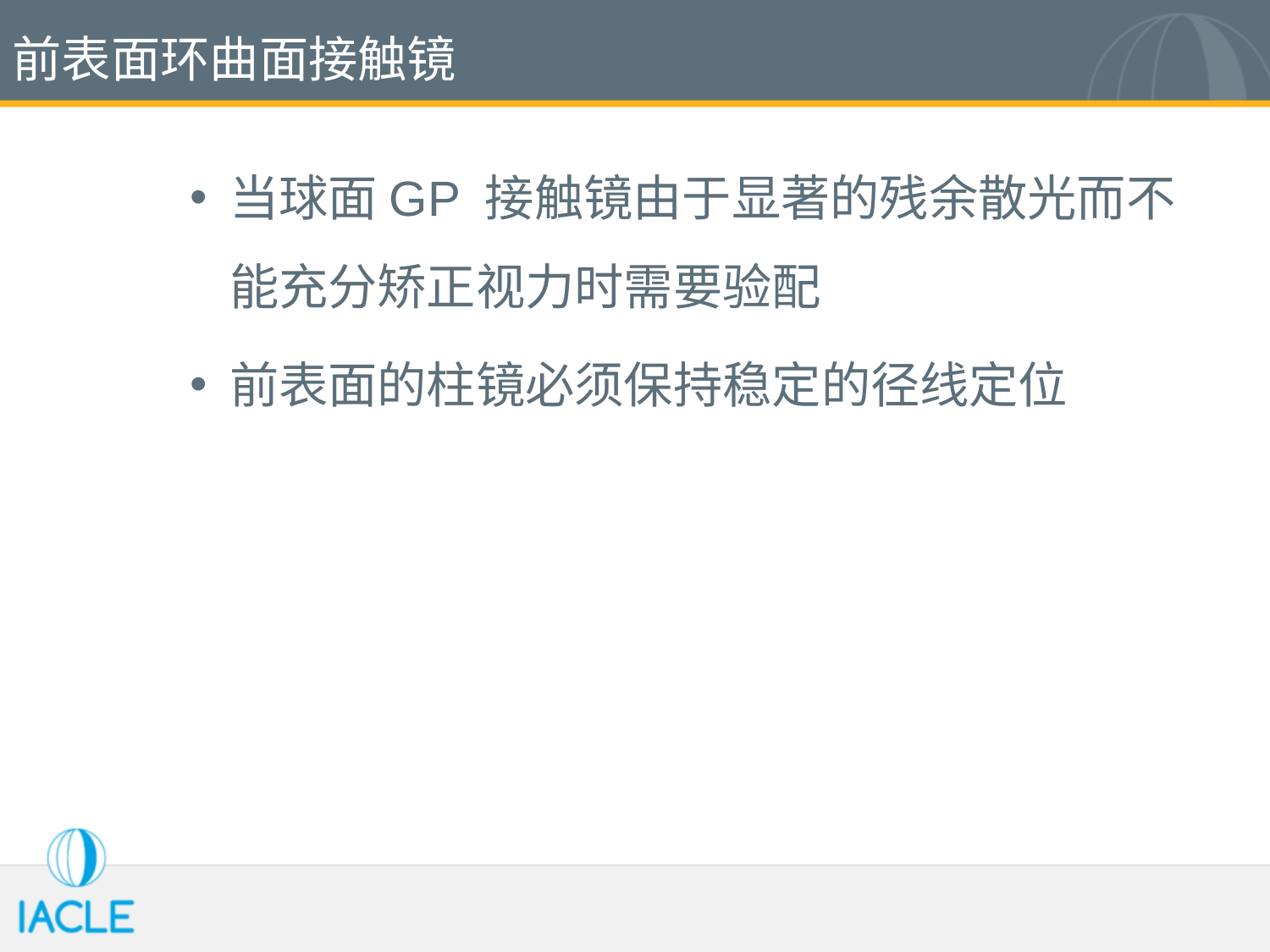

# 前表面环曲面接触镜
当球面GP 接触镜由于显著的残余散光而不能充分矫正视力时需要验配
前表面的柱镜必须保持稳定的径线定位